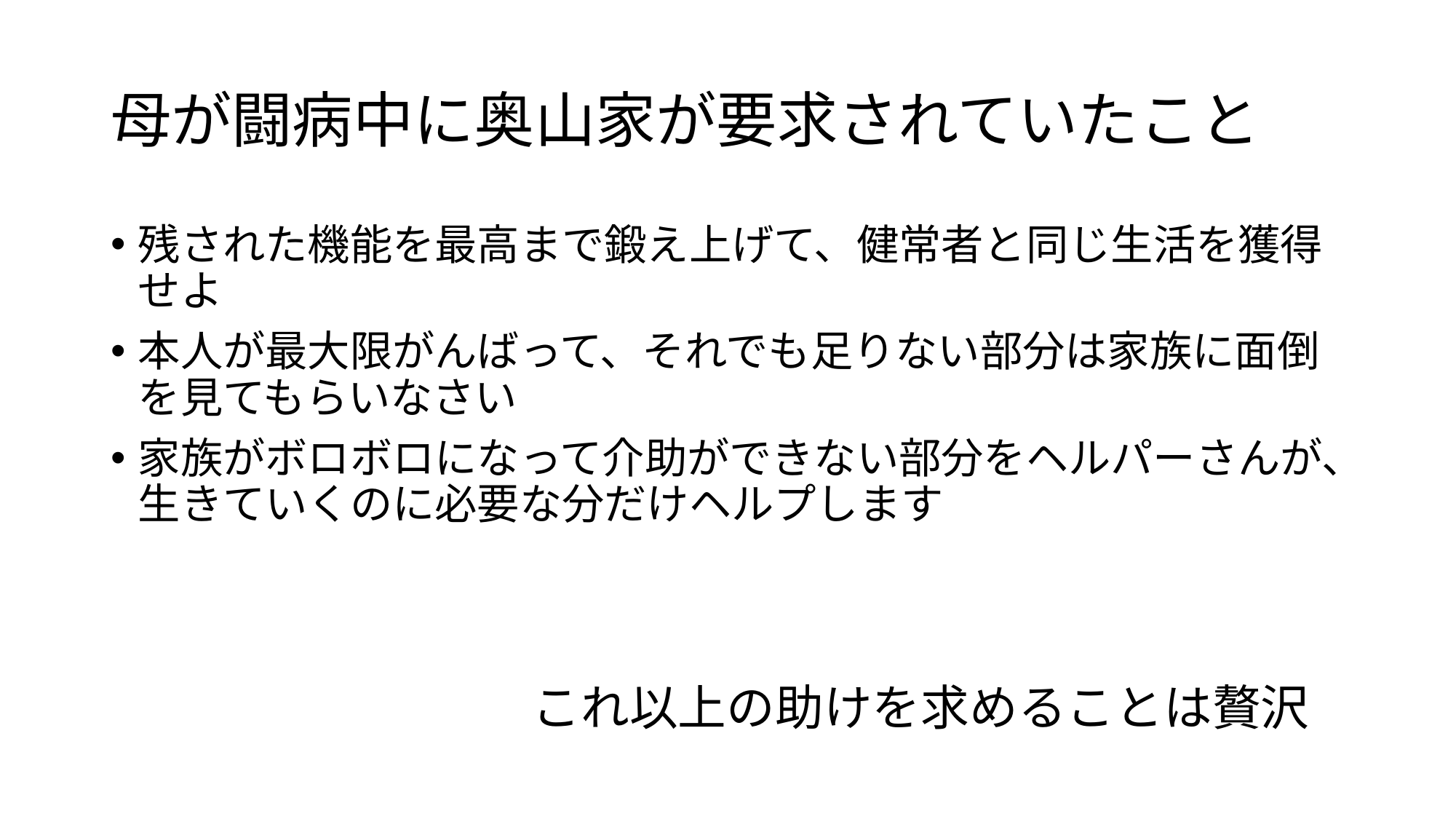

# 母が闘病中に奥山家が要求されていたこと
残された機能を最高まで鍛え上げて、健常者と同じ生活を獲得せよ
本人が最大限がんばって、それでも足りない部分は家族に面倒を見てもらいなさい
家族がボロボロになって介助ができない部分をヘルパーさんが、生きていくのに必要な分だけヘルプします
これ以上の助けを求めることは贅沢